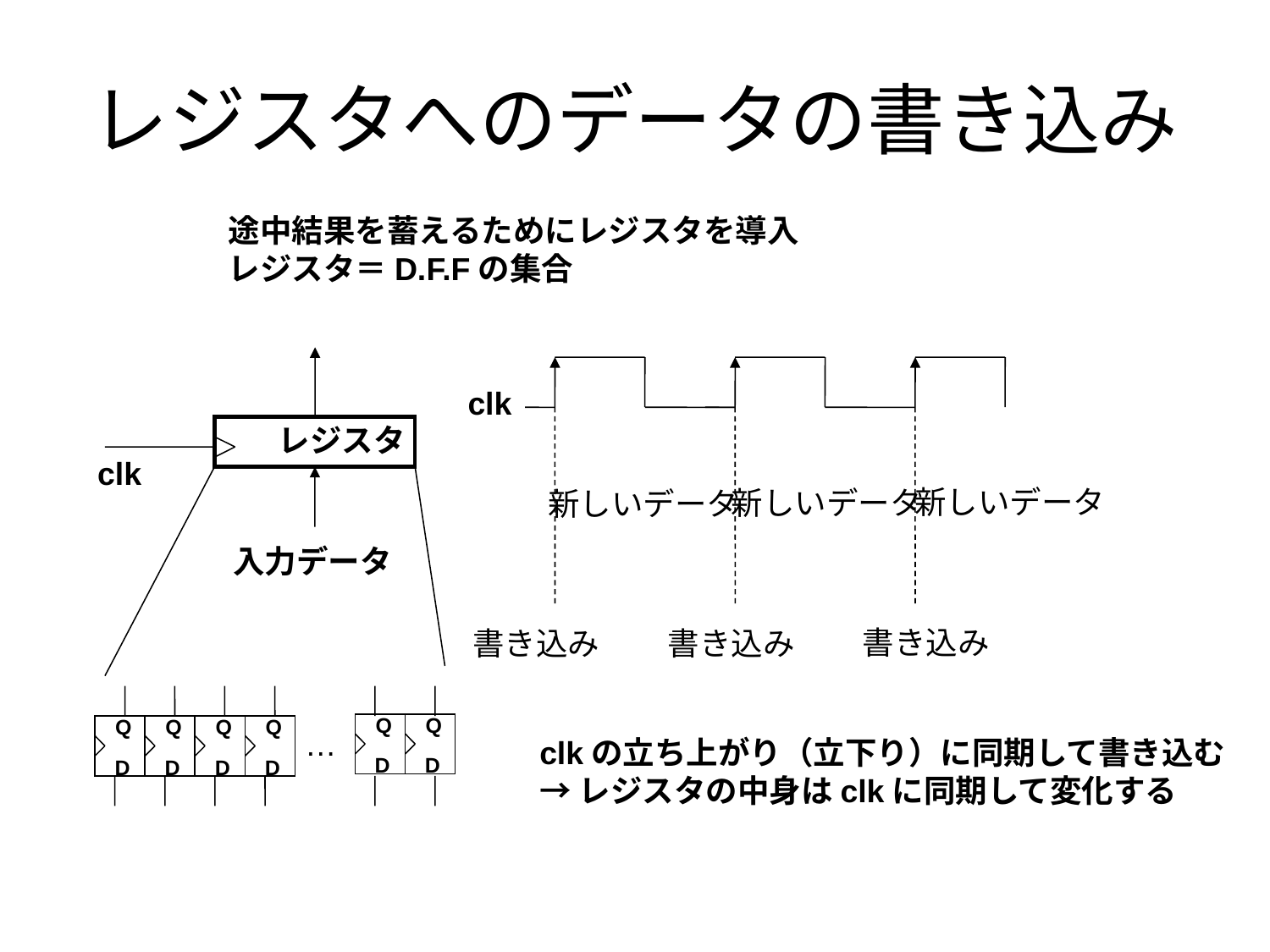

# レジスタへのデータの書き込み
途中結果を蓄えるためにレジスタを導入
レジスタ＝D.F.Fの集合

clk

レジスタ

clk

新しいデータ
新しいデータ
新しいデータ
入力データ
書き込み
書き込み
書き込み

Q
Q

D
Q
Q

D
Q
Q

D

…
clkの立ち上がり（立下り）に同期して書き込む
→レジスタの中身はclkに同期して変化する

D

D
D